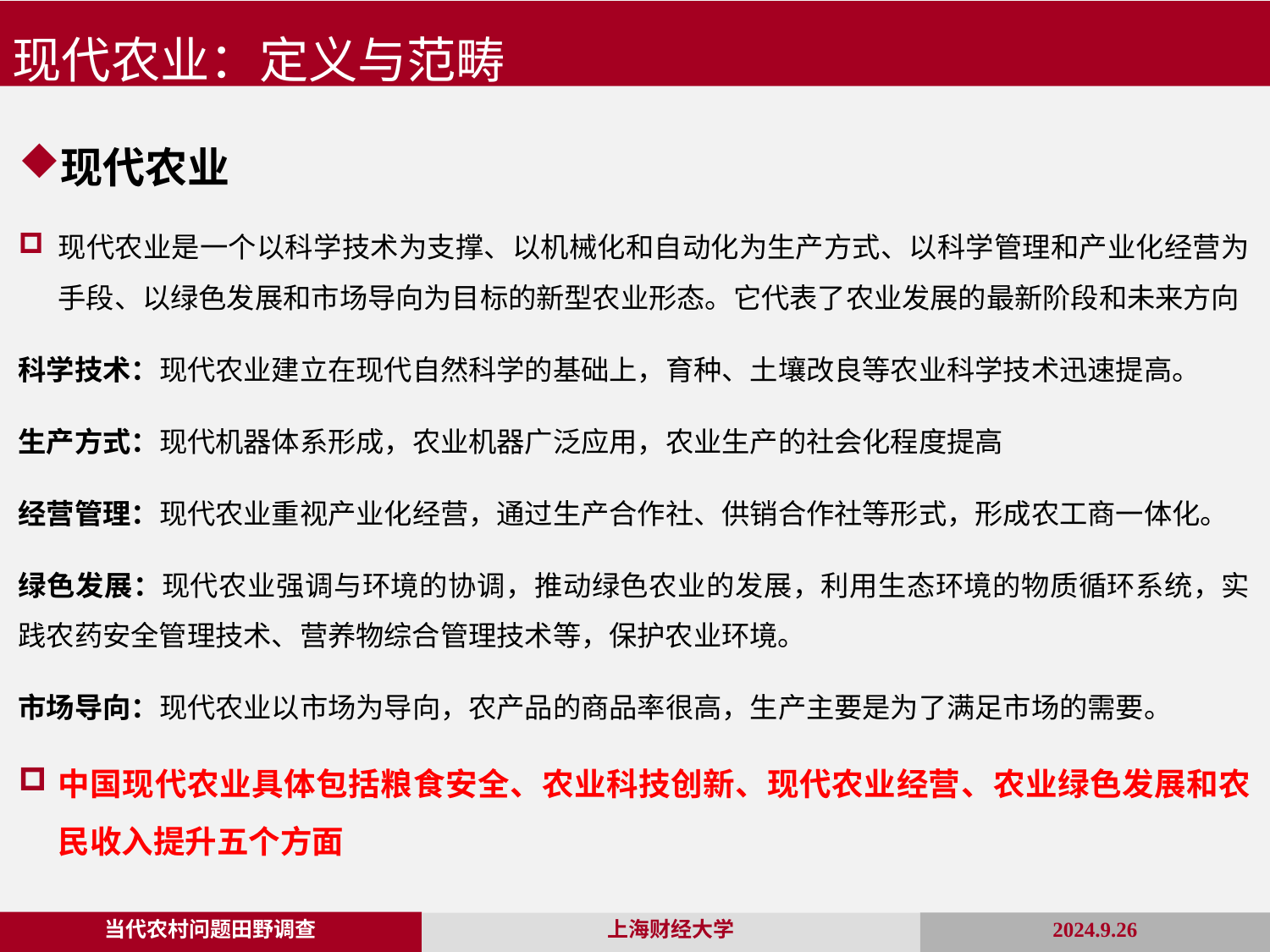

现代农业：定义与范畴
现代农业
现代农业是一个以科学技术为支撑、以机械化和自动化为生产方式、以科学管理和产业化经营为手段、以绿色发展和市场导向为目标的新型农业形态。它代表了农业发展的最新阶段和未来方向
科学技术：现代农业建立在现代自然科学的基础上，育种、土壤改良等农业科学技术迅速提高。
生产方式：现代机器体系形成，农业机器广泛应用，农业生产的社会化程度提高
经营管理：现代农业重视产业化经营，通过生产合作社、供销合作社等形式，形成农工商一体化。
绿色发展：现代农业强调与环境的协调，推动绿色农业的发展，利用生态环境的物质循环系统，实践农药安全管理技术、营养物综合管理技术等，保护农业环境。
市场导向：现代农业以市场为导向，农产品的商品率很高，生产主要是为了满足市场的需要。
中国现代农业具体包括粮食安全、农业科技创新、现代农业经营、农业绿色发展和农民收入提升五个方面

当代农村问题田野调查
2024.9.26
上海财经大学